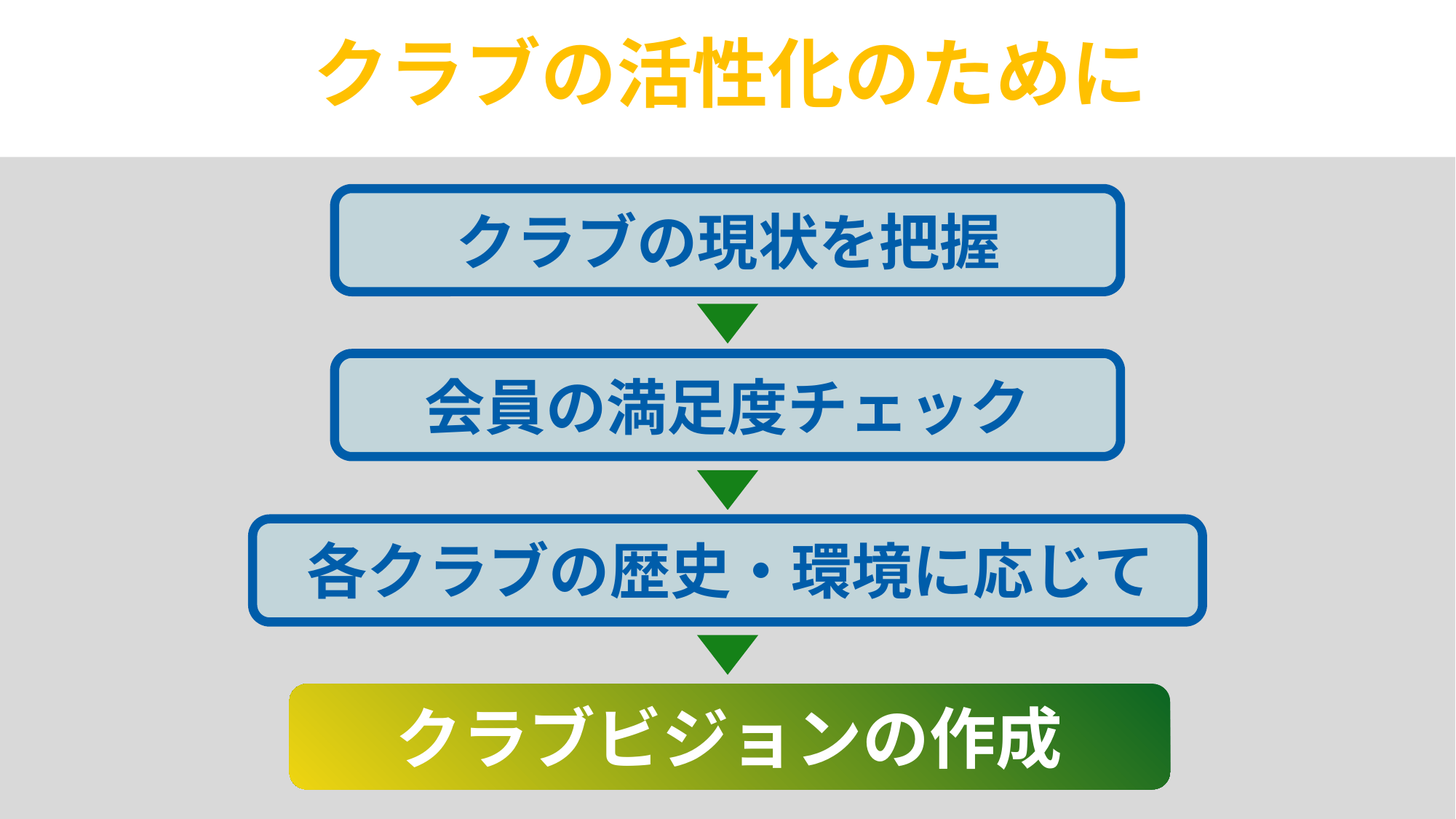

#
クラブの活性化のために

クラブの現状を把握

会員の満足度チェック

各クラブの歴史・環境に応じて

クラブビジョンの作成